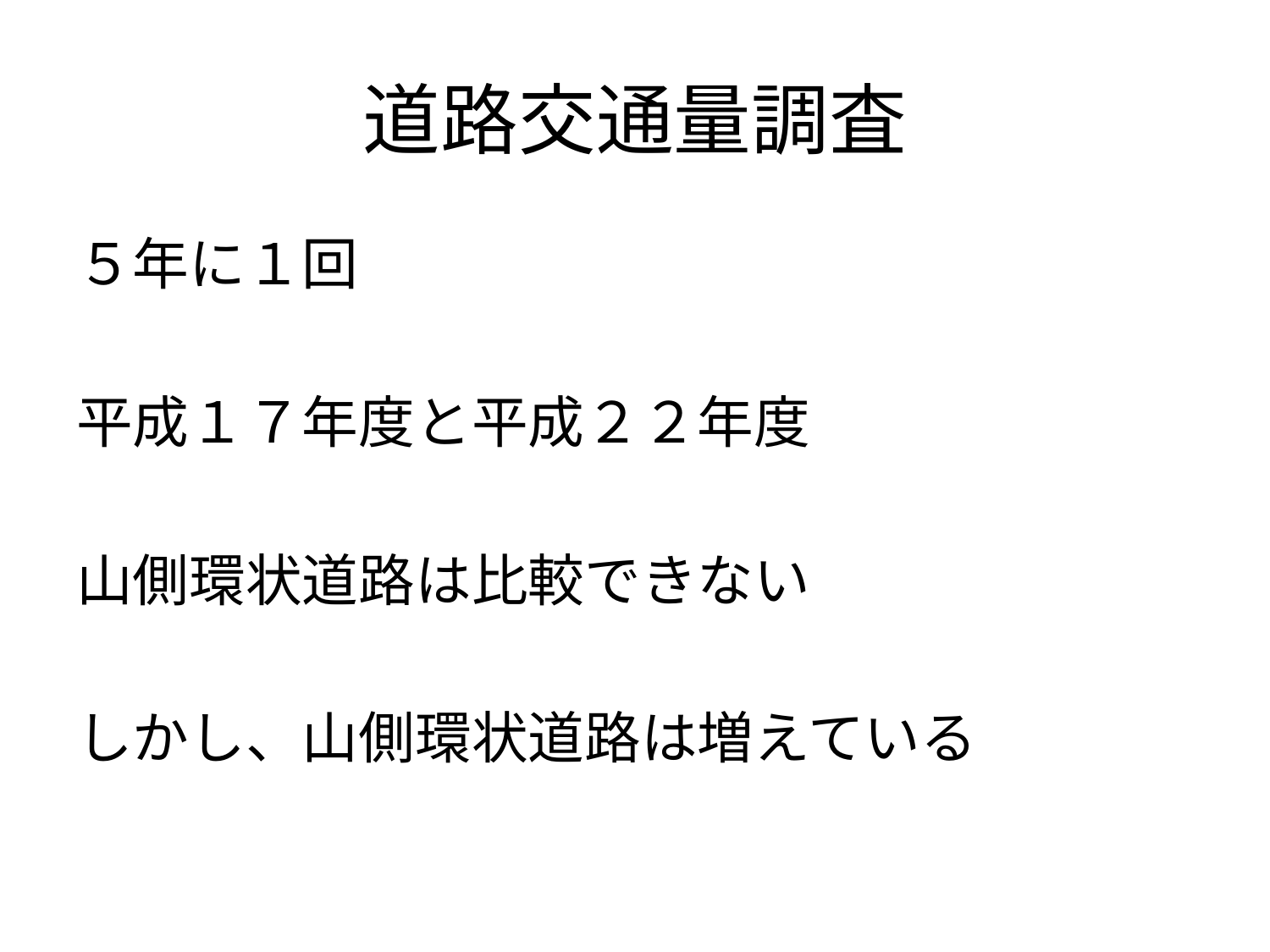

# 道路交通量調査
５年に１回

平成１７年度と平成２２年度

山側環状道路は比較できない

しかし、山側環状道路は増えている